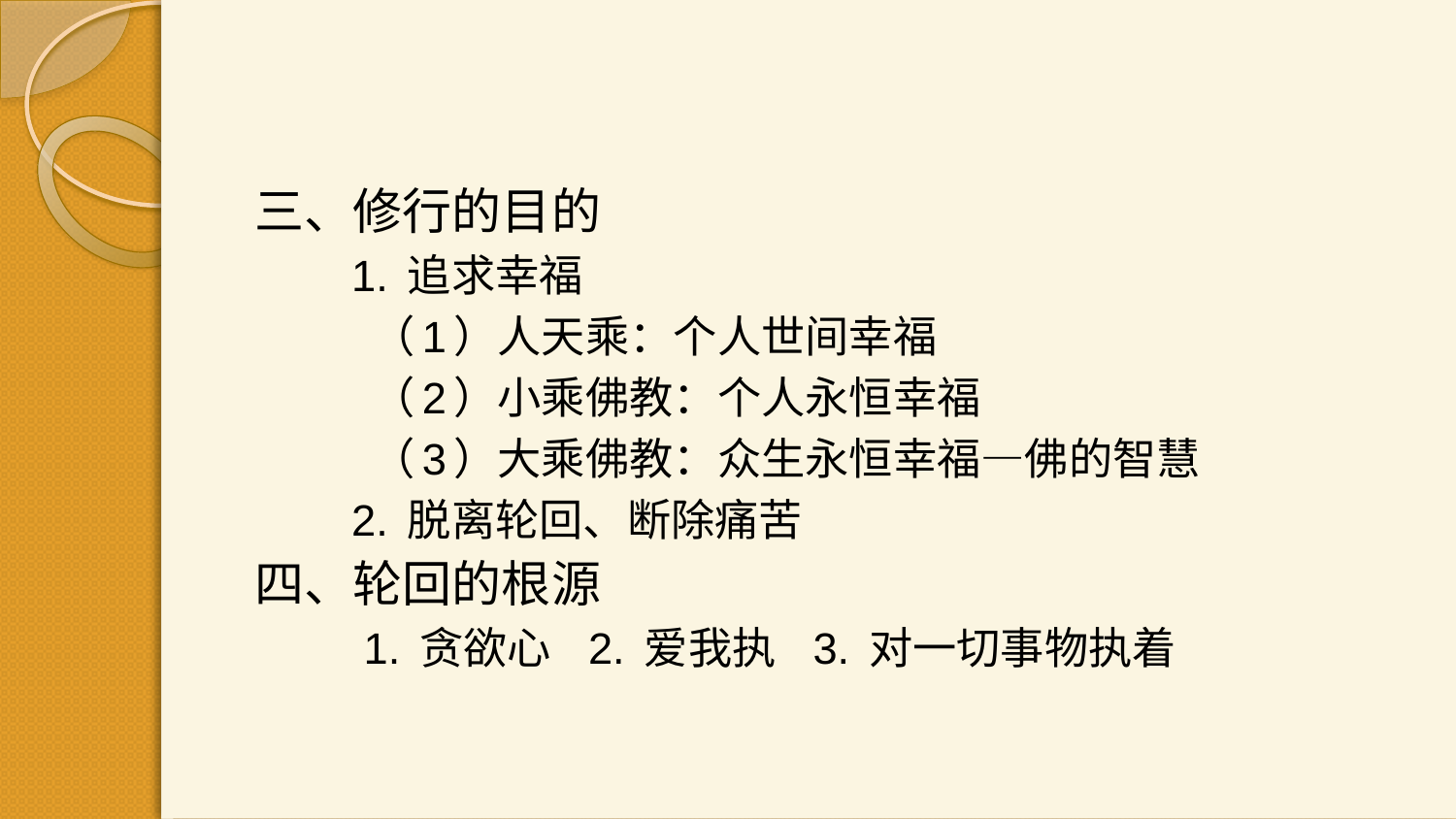

#
三、修行的目的
        1. 追求幸福
           （1）人天乘：个人世间幸福
           （2）小乘佛教：个人永恒幸福
           （3）大乘佛教：众生永恒幸福—佛的智慧
        2. 脱离轮回、断除痛苦
四、轮回的根源
         1. 贪欲心   2. 爱我执   3. 对一切事物执着